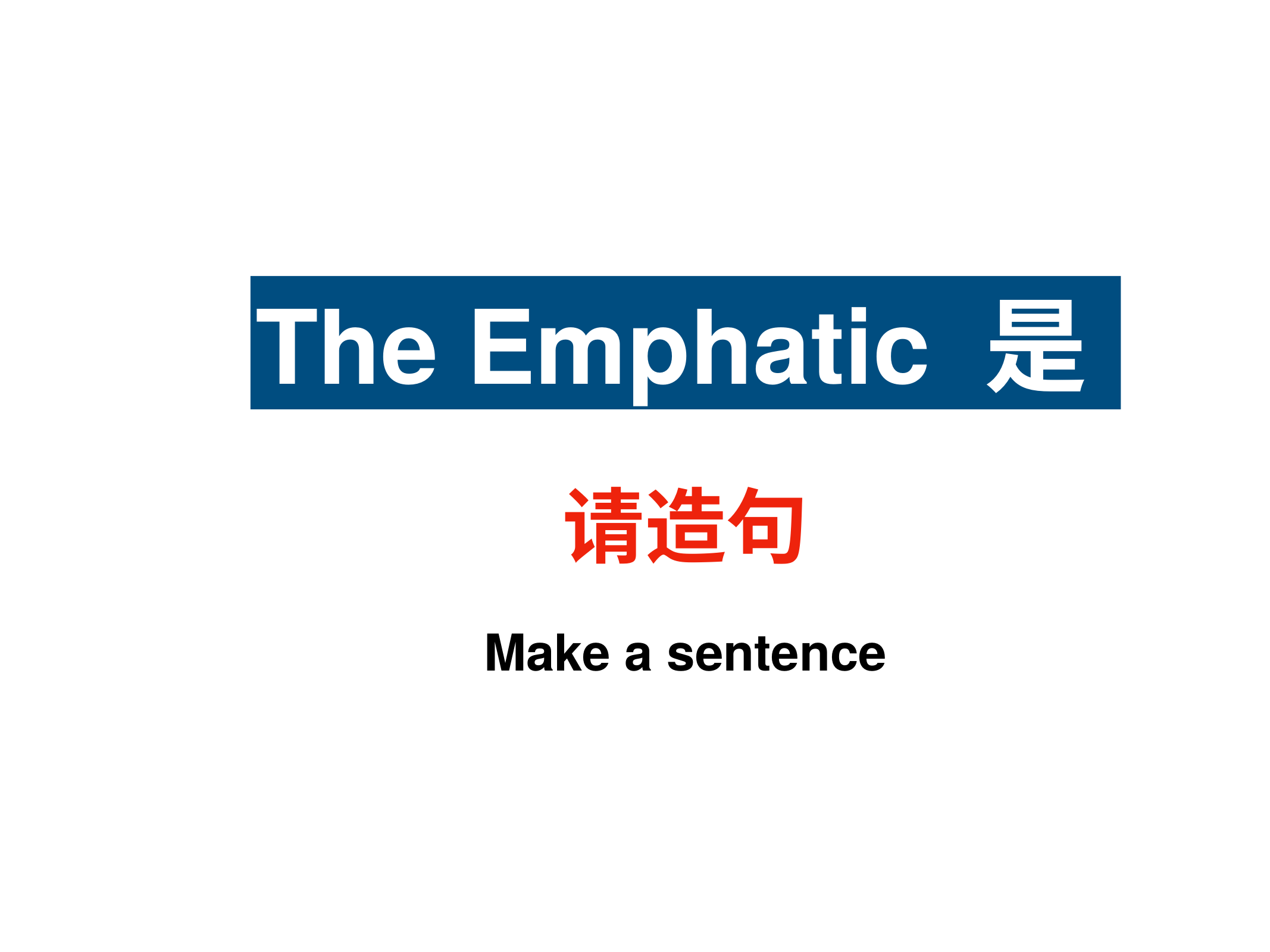

The Emphatic 是
请造句
Make a sentence